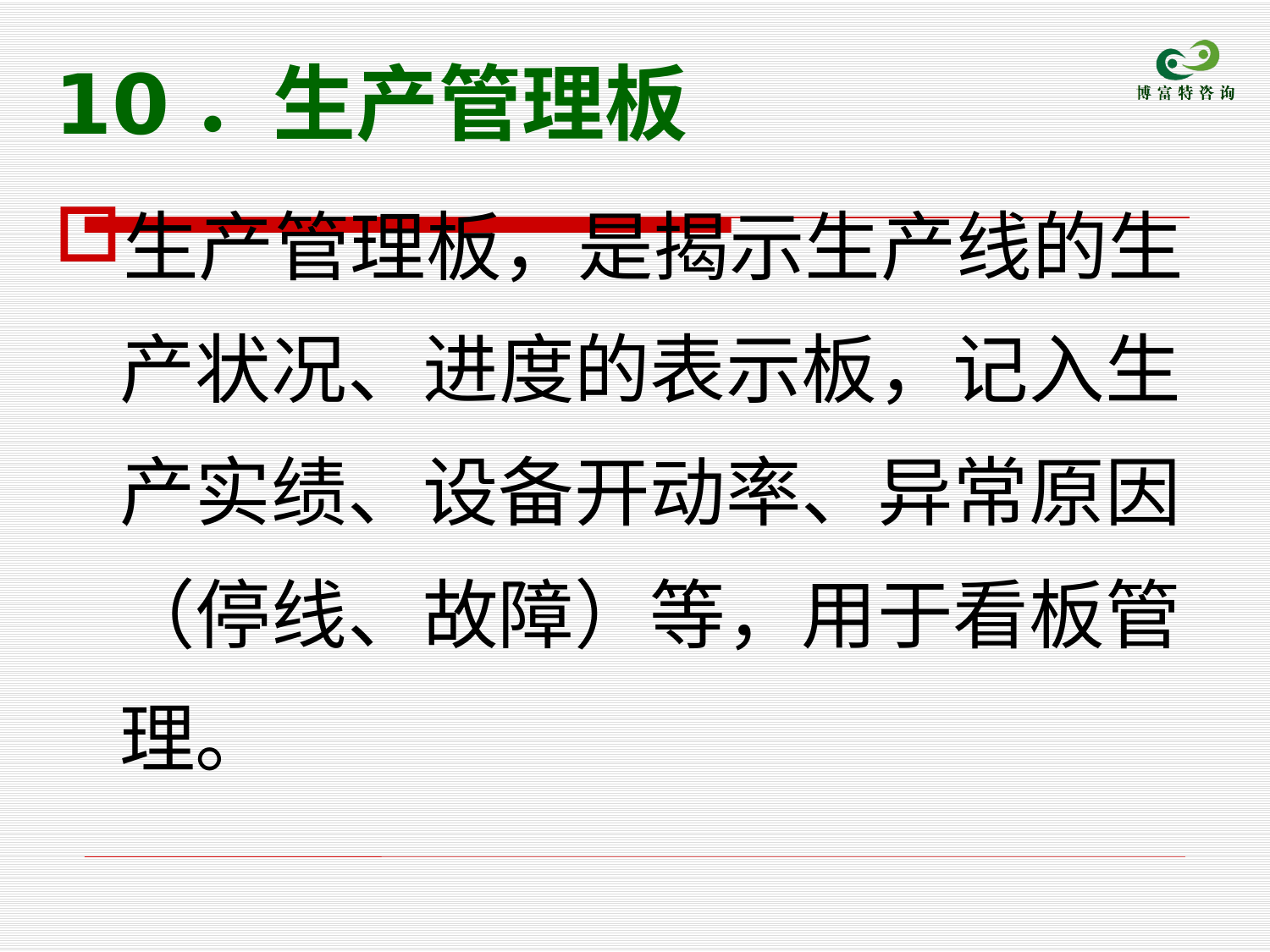

10．生产管理板
生产管理板，是揭示生产线的生产状况、进度的表示板，记入生产实绩、设备开动率、异常原因（停线、故障）等，用于看板管理。
478